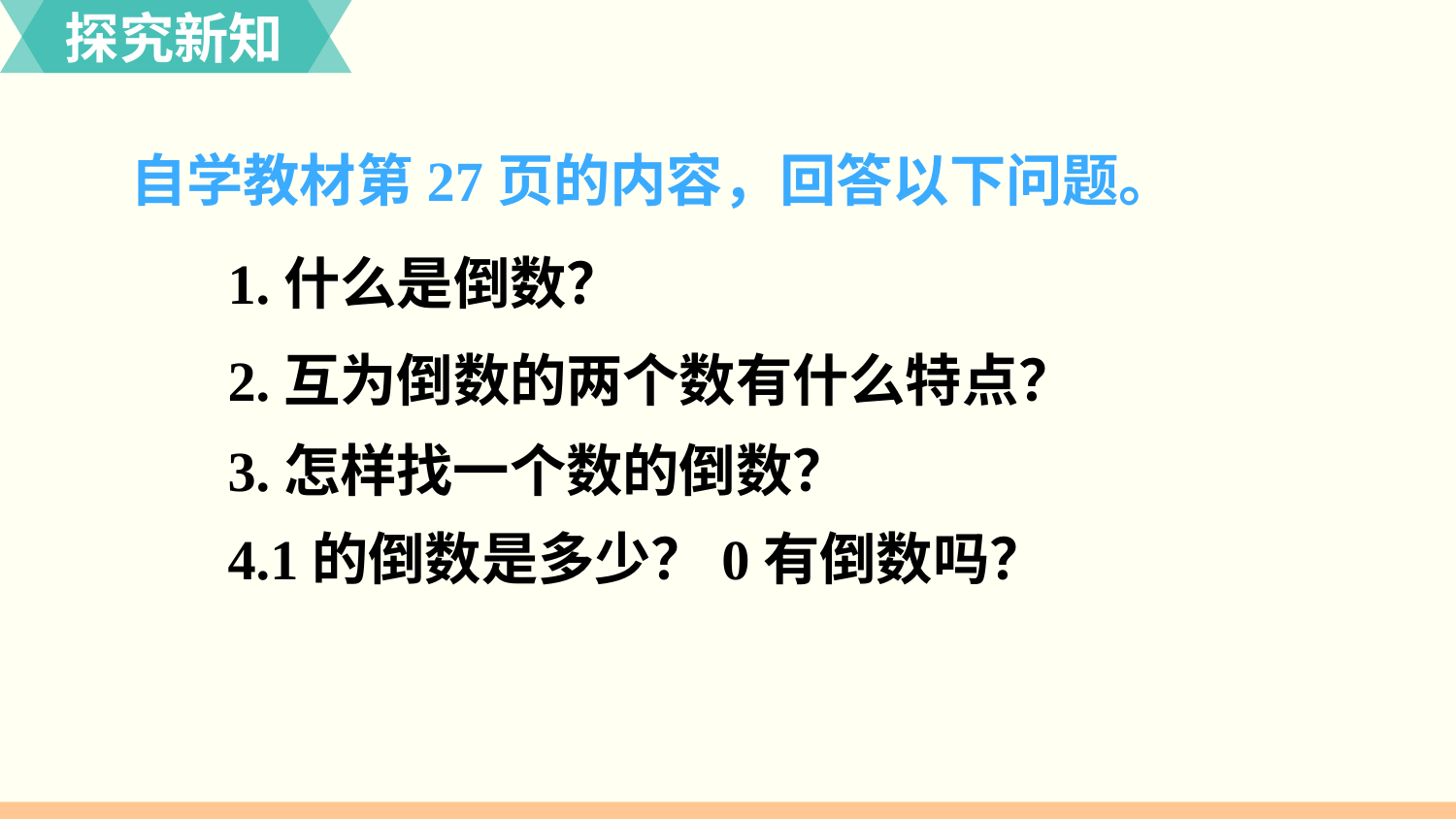

探究新知

自学教材第27页的内容，回答以下问题。
1.什么是倒数？
2.互为倒数的两个数有什么特点？
3.怎样找一个数的倒数？
4.1的倒数是多少？0有倒数吗？